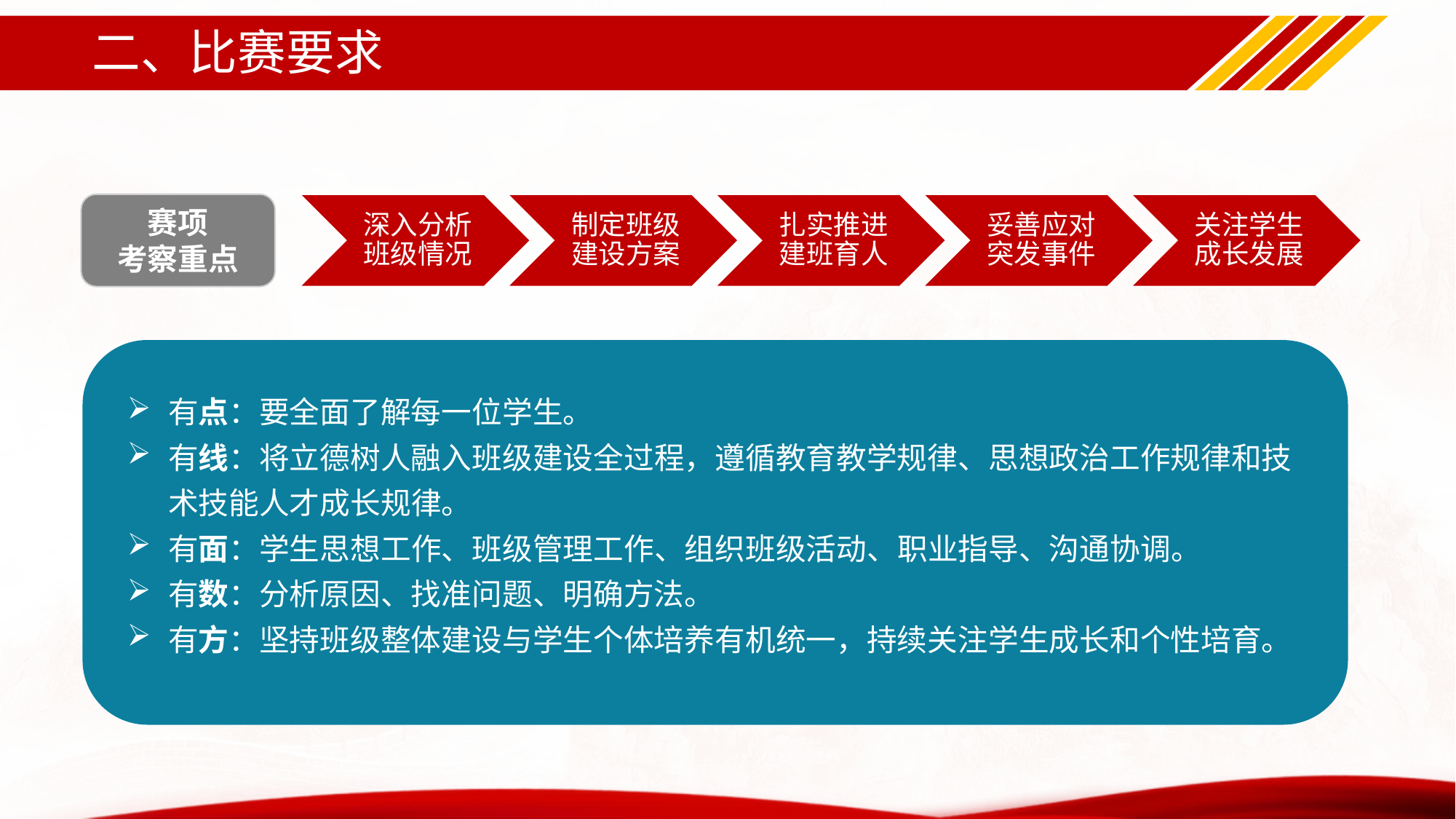

# 二、比赛要求
赛项
考察重点
深入分析班级情况
制定班级建设方案
扎实推进建班育人
妥善应对突发事件
关注学生成长发展

有点：要全面了解每一位学生。
有线：将立德树人融入班级建设全过程，遵循教育教学规律、思想政治工作规律和技术技能人才成长规律。
有面：学生思想工作、班级管理工作、组织班级活动、职业指导、沟通协调。
有数：分析原因、找准问题、明确方法。
有方：坚持班级整体建设与学生个体培养有机统一，持续关注学生成长和个性培育。